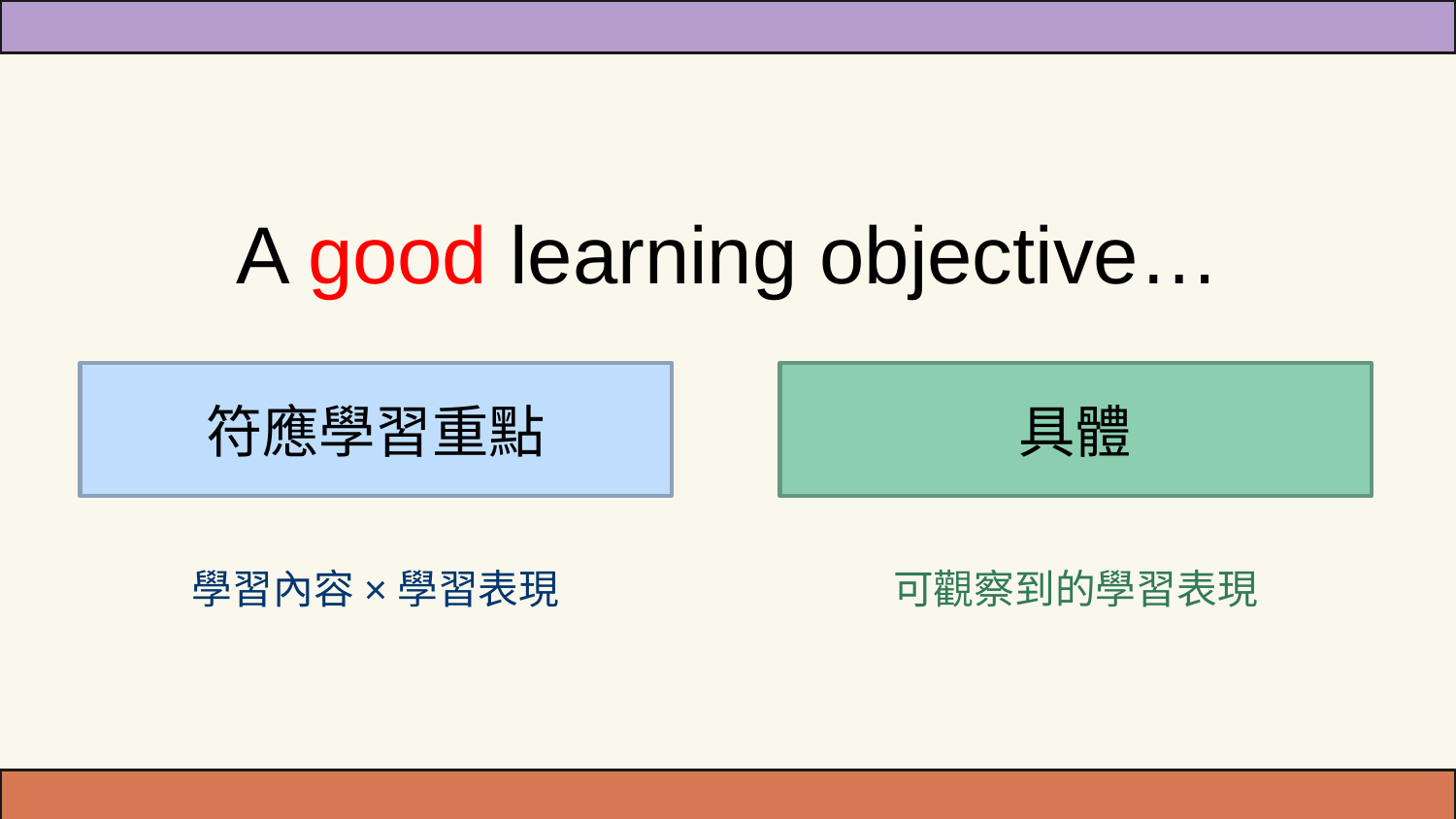

A good learning objective…
符應學習重點
具體
學習內容×學習表現
可觀察到的學習表現